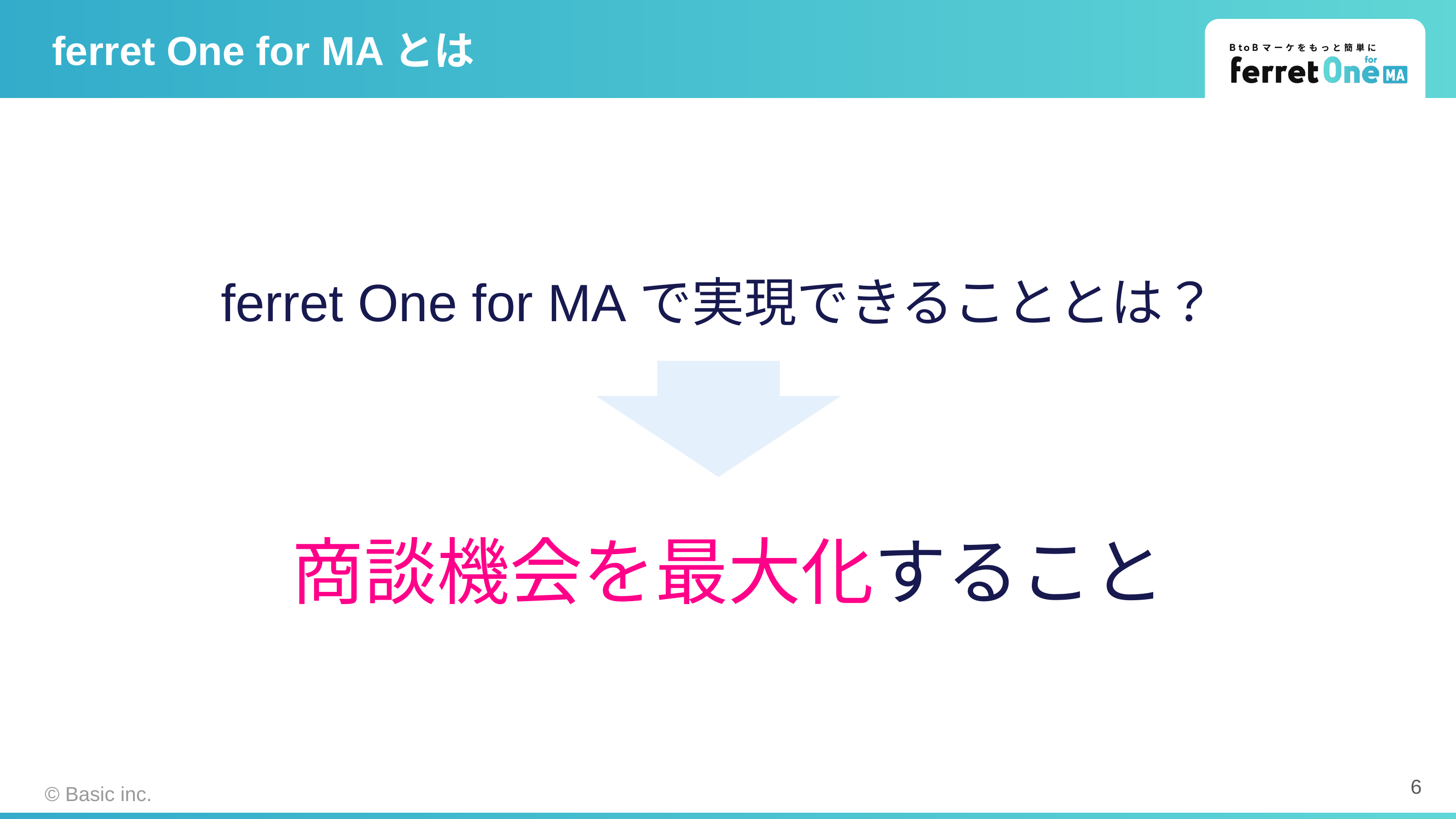

# ferret One for MAとは
ferret One for MAで実現できることとは？

商談機会を最大化すること
6